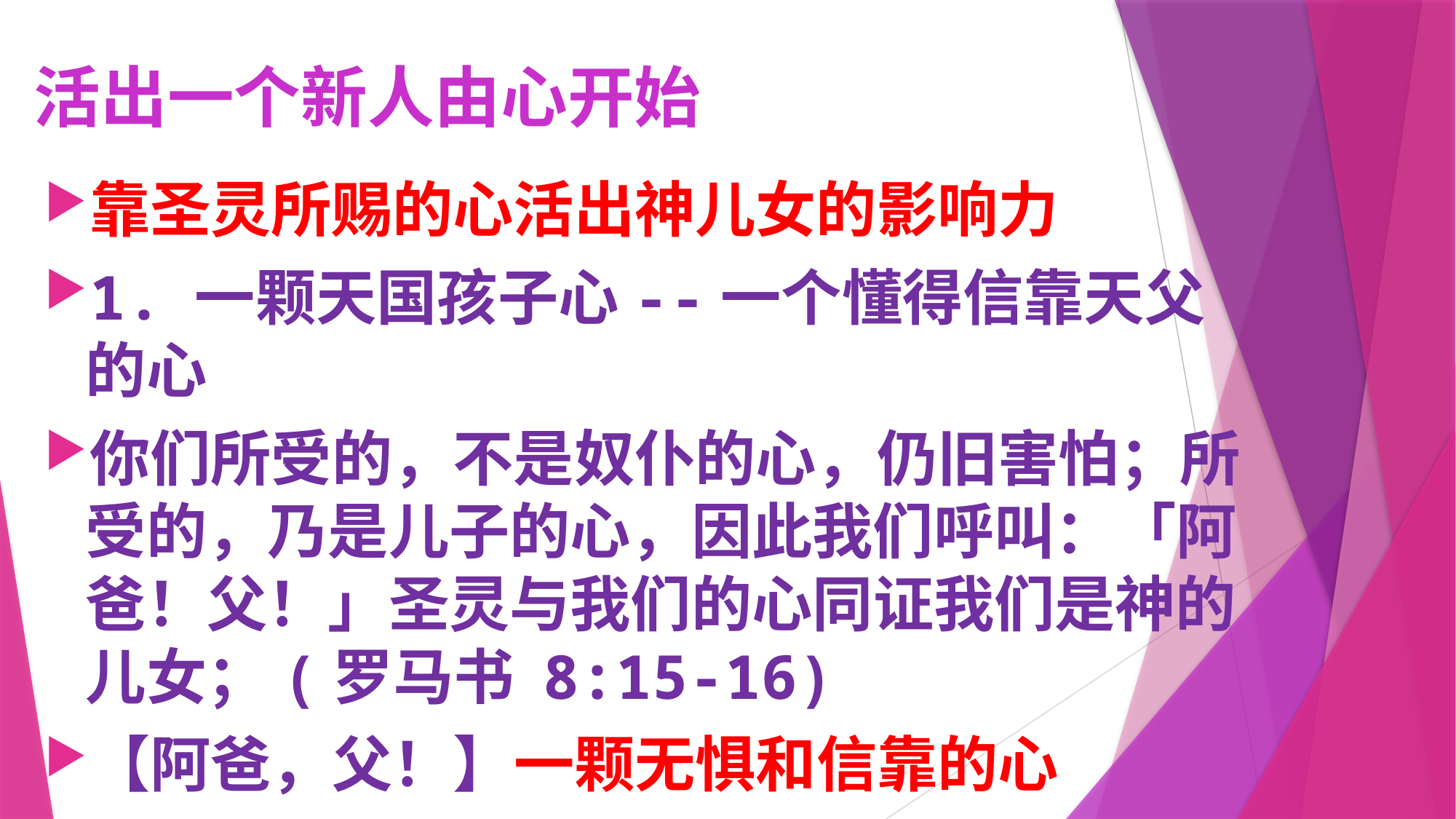

# 活出一个新人由心开始
靠圣灵所赐的心活出神儿女的影响力
1.	一颗天国孩子心--一个懂得信靠天父的心
你们所受的，不是奴仆的心，仍旧害怕；所受的，乃是儿子的心，因此我们呼叫：「阿爸！父！」圣灵与我们的心同证我们是神的儿女；(罗马书 8:15-16)
【阿爸，父！】一颗无惧和信靠的心